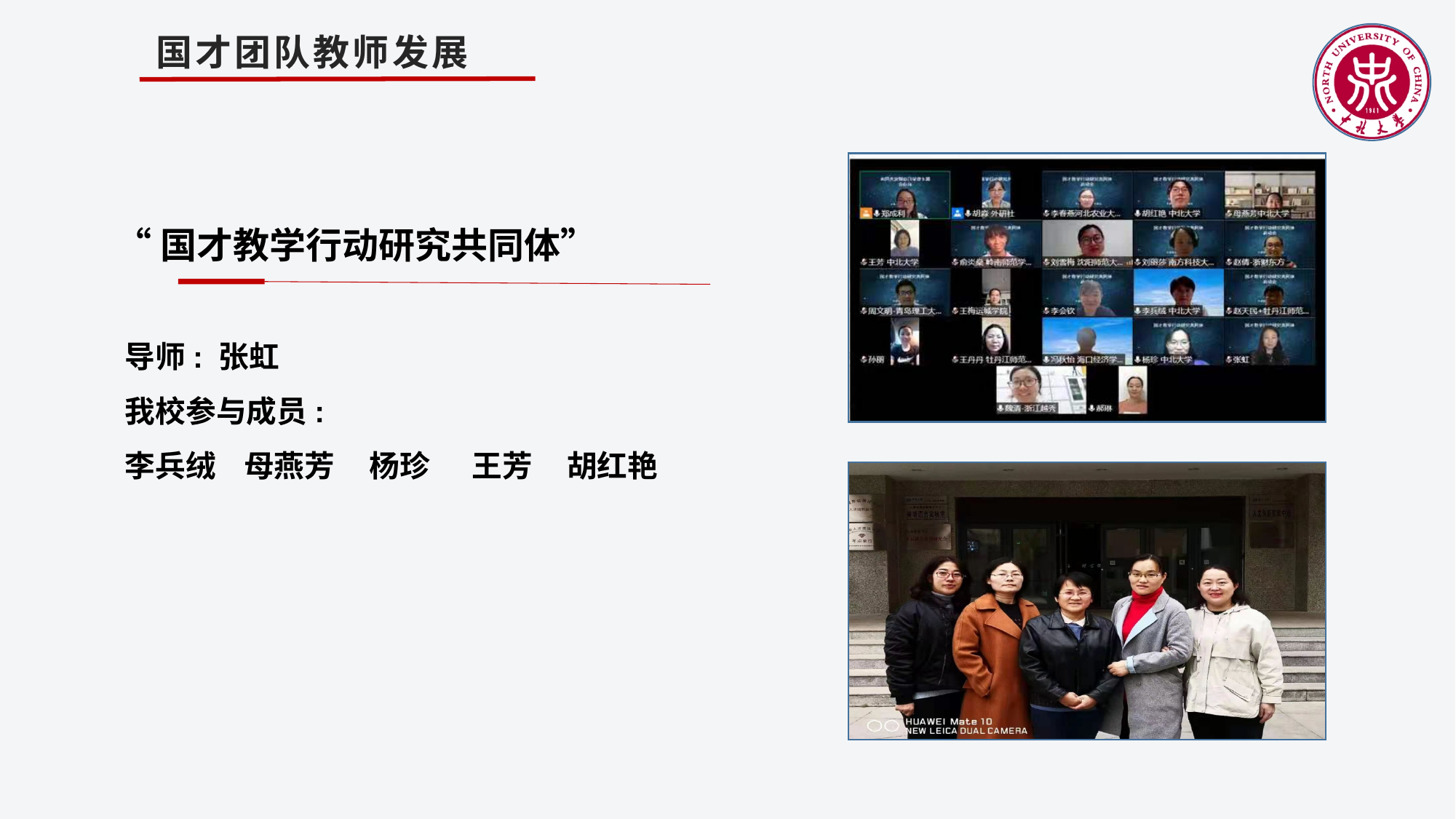

国才团队教师发展

“国才教学行动研究共同体”
导师: 张虹
我校参与成员:
李兵绒    母燕芳     杨珍      王芳     胡红艳